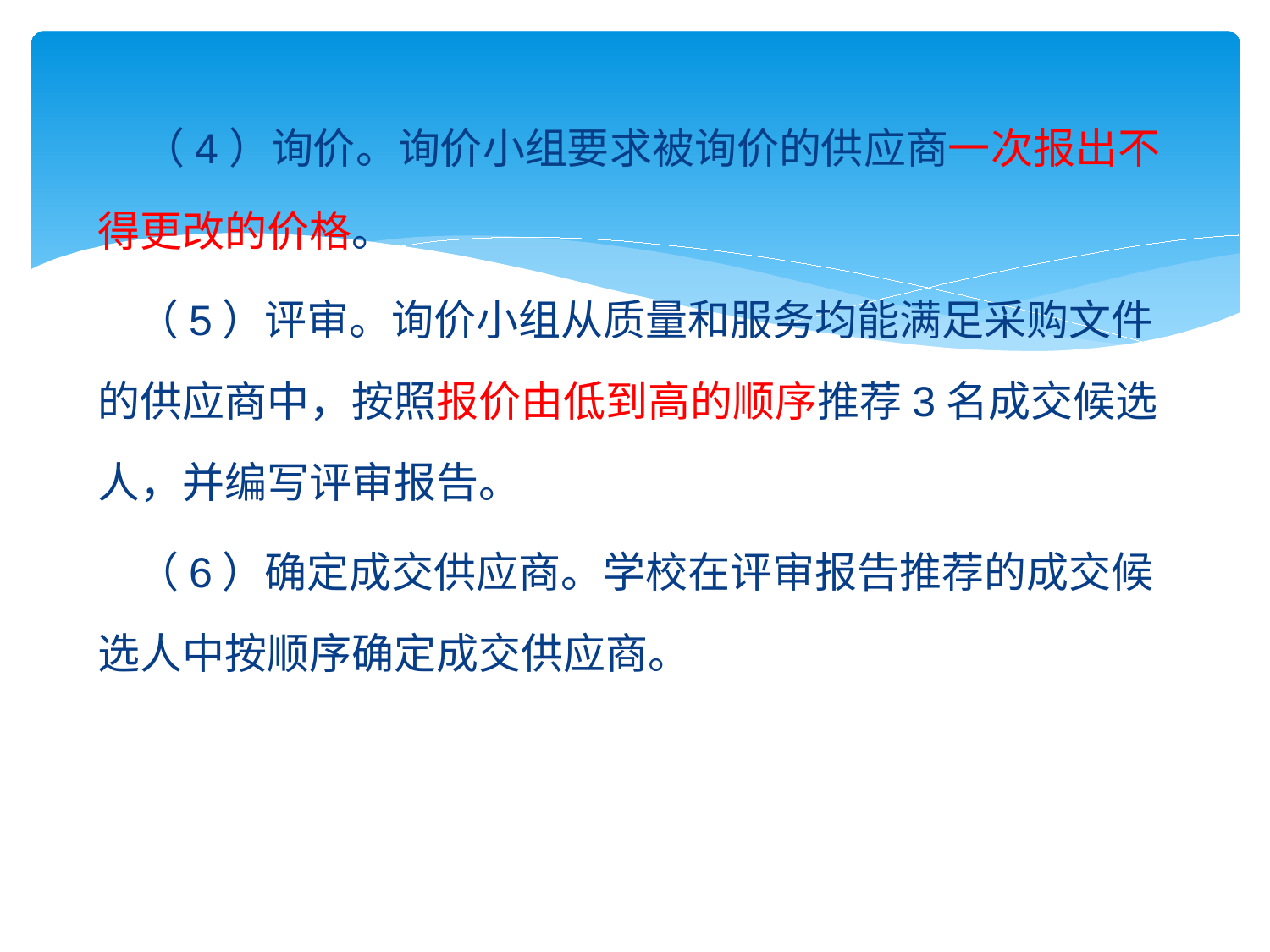

（4）询价。询价小组要求被询价的供应商一次报出不得更改的价格。
   （5）评审。询价小组从质量和服务均能满足采购文件的供应商中，按照报价由低到高的顺序推荐3名成交候选人，并编写评审报告。
   （6）确定成交供应商。学校在评审报告推荐的成交候选人中按顺序确定成交供应商。